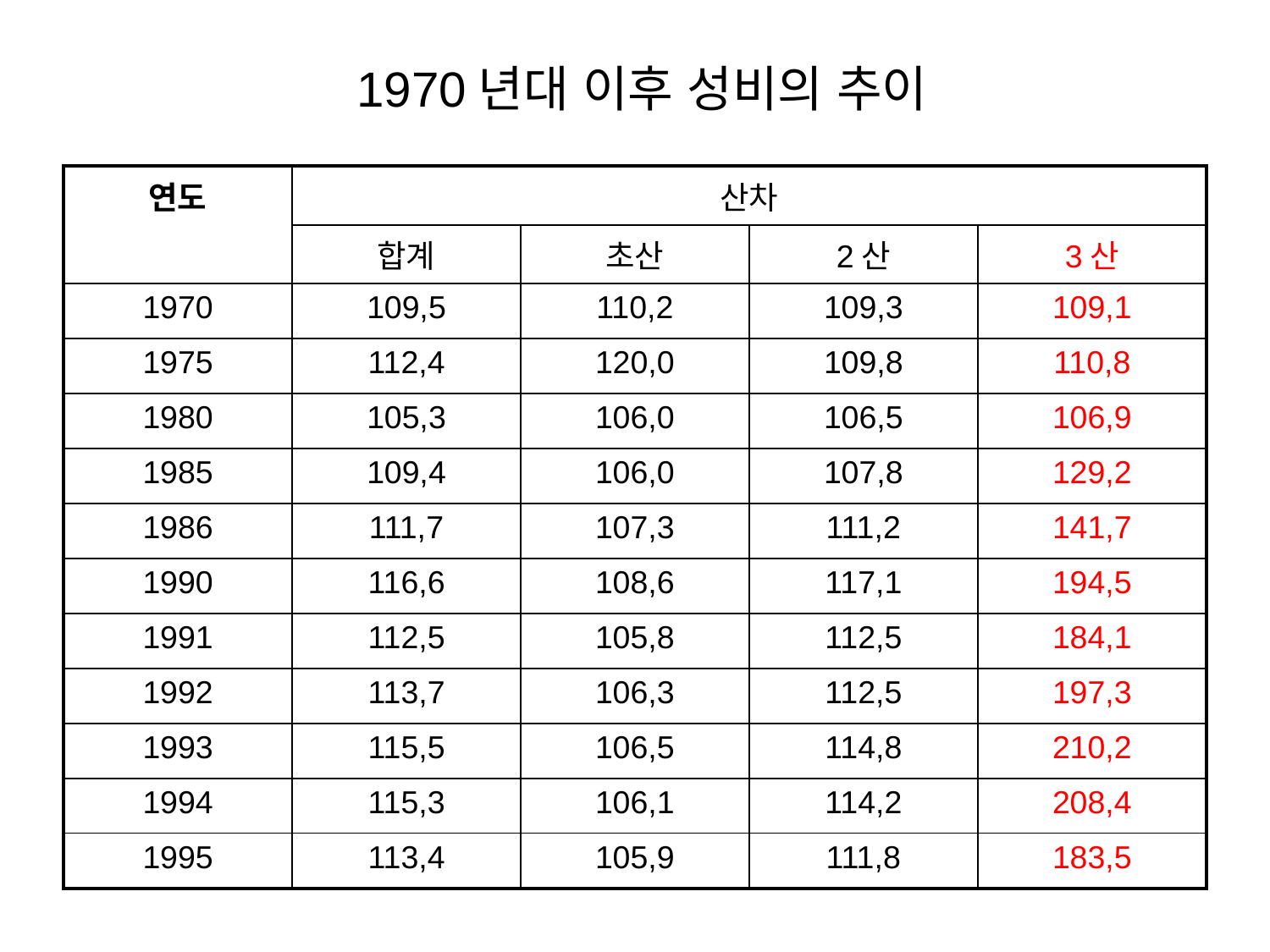

# 1970년대 이후 성비의 추이
| 연도 | 산차 |  |  |  |
| --- | --- | --- | --- | --- |
|  | 합계 | 초산 | 2산 | 3산 |
| 1970 | 109,5 | 110,2 | 109,3 | 109,1 |
| 1975 | 112,4 | 120,0 | 109,8 | 110,8 |
| 1980 | 105,3 | 106,0 | 106,5 | 106,9 |
| 1985 | 109,4 | 106,0 | 107,8 | 129,2 |
| 1986 | 111,7 | 107,3 | 111,2 | 141,7 |
| 1990 | 116,6 | 108,6 | 117,1 | 194,5 |
| 1991 | 112,5 | 105,8 | 112,5 | 184,1 |
| 1992 | 113,7 | 106,3 | 112,5 | 197,3 |
| 1993 | 115,5 | 106,5 | 114,8 | 210,2 |
| 1994 | 115,3 | 106,1 | 114,2 | 208,4 |
| 1995 | 113,4 | 105,9 | 111,8 | 183,5 |